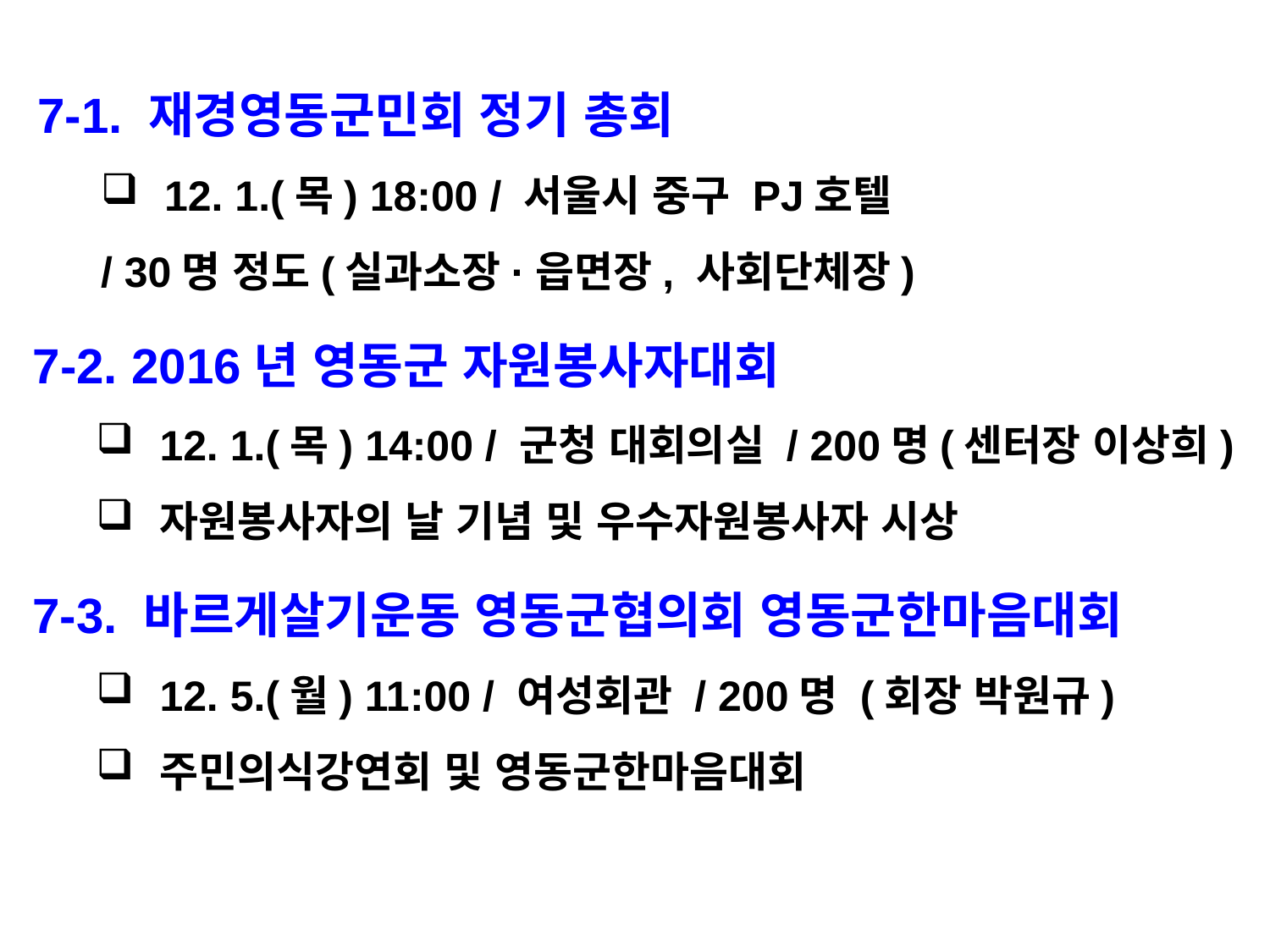

7-1. 재경영동군민회 정기 총회
12. 1.(목) 18:00 / 서울시 중구 PJ호텔
/ 30명 정도(실과소장·읍면장, 사회단체장)
7-2. 2016년 영동군 자원봉사자대회
12. 1.(목) 14:00 / 군청 대회의실 / 200명(센터장 이상희)
자원봉사자의 날 기념 및 우수자원봉사자 시상

7-3. 바르게살기운동 영동군협의회 영동군한마음대회
12. 5.(월) 11:00 / 여성회관 / 200명 (회장 박원규)
주민의식강연회 및 영동군한마음대회